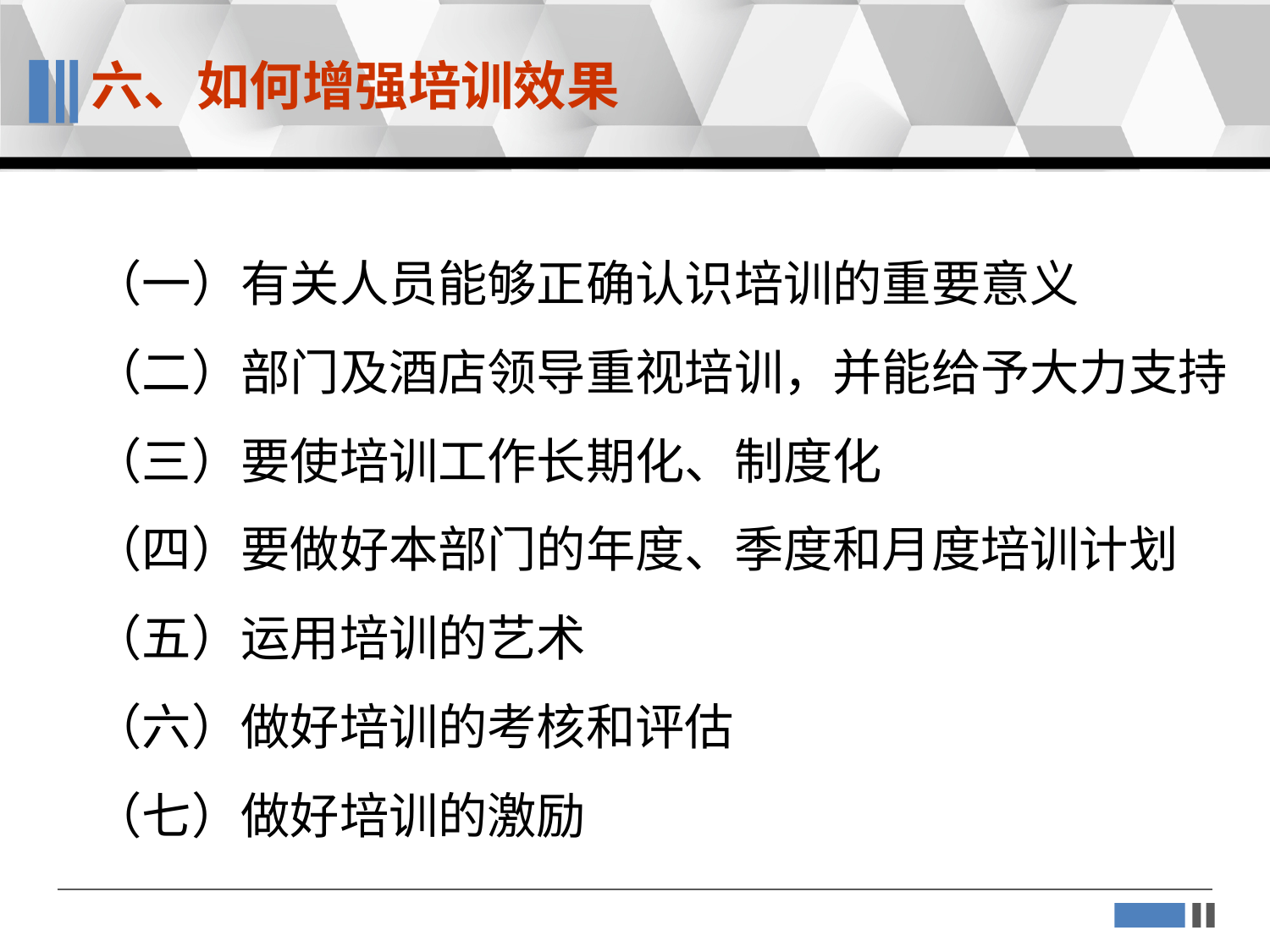

六、如何增强培训效果

（一）有关人员能够正确认识培训的重要意义
（二）部门及酒店领导重视培训，并能给予大力支持
（三）要使培训工作长期化、制度化
（四）要做好本部门的年度、季度和月度培训计划
（五）运用培训的艺术
（六）做好培训的考核和评估
（七）做好培训的激励